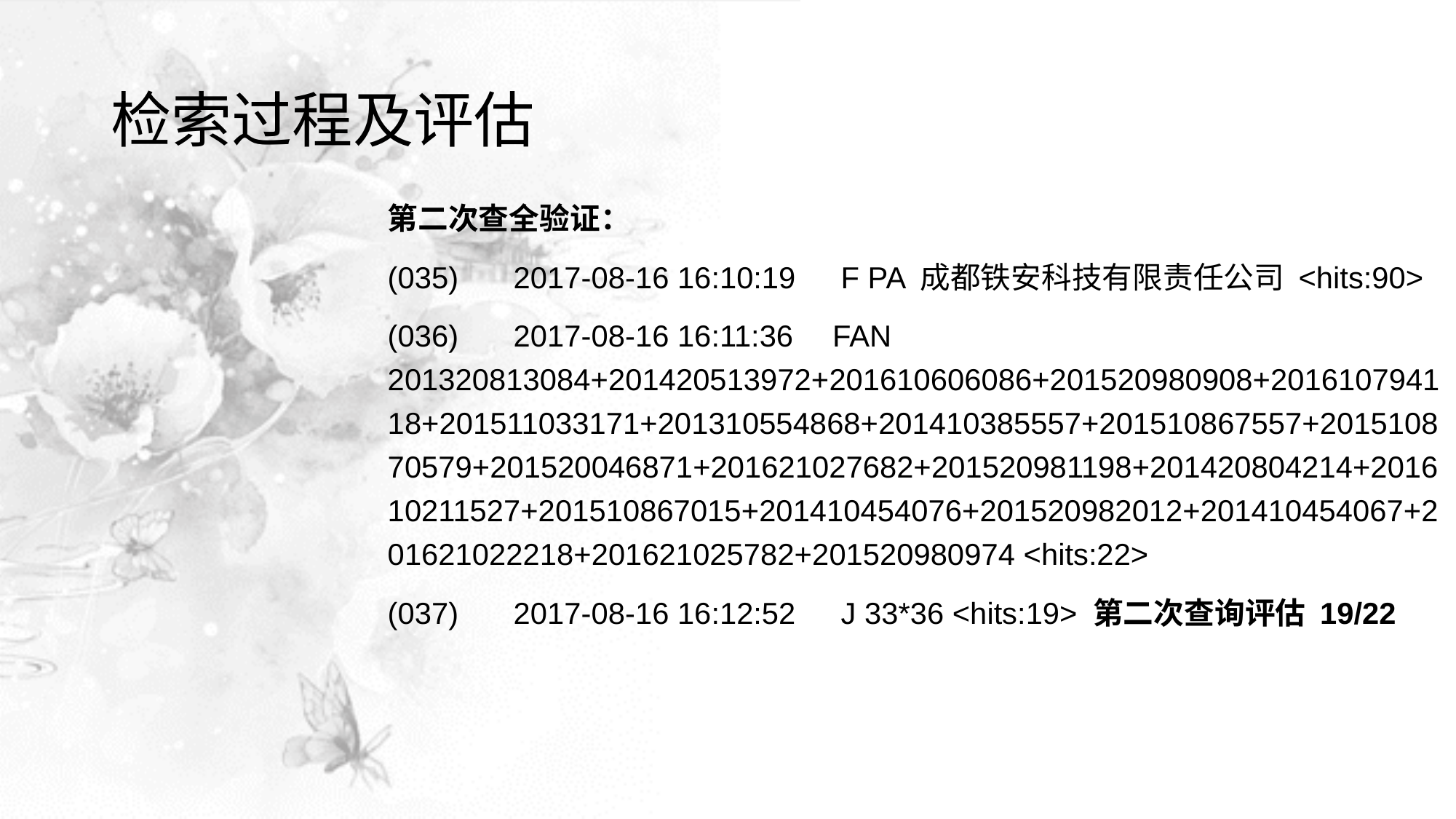

# 检索过程及评估
第二次查全验证：
(035)	  2017-08-16 16:10:19	  F PA 成都铁安科技有限责任公司 <hits:90>
(036)	  2017-08-16 16:11:36	 FAN 201320813084+201420513972+201610606086+201520980908+201610794118+201511033171+201310554868+201410385557+201510867557+201510870579+201520046871+201621027682+201520981198+201420804214+201610211527+201510867015+201410454076+201520982012+201410454067+201621022218+201621025782+201520980974 <hits:22>
(037)	  2017-08-16 16:12:52	  J 33*36 <hits:19> 第二次查询评估 19/22